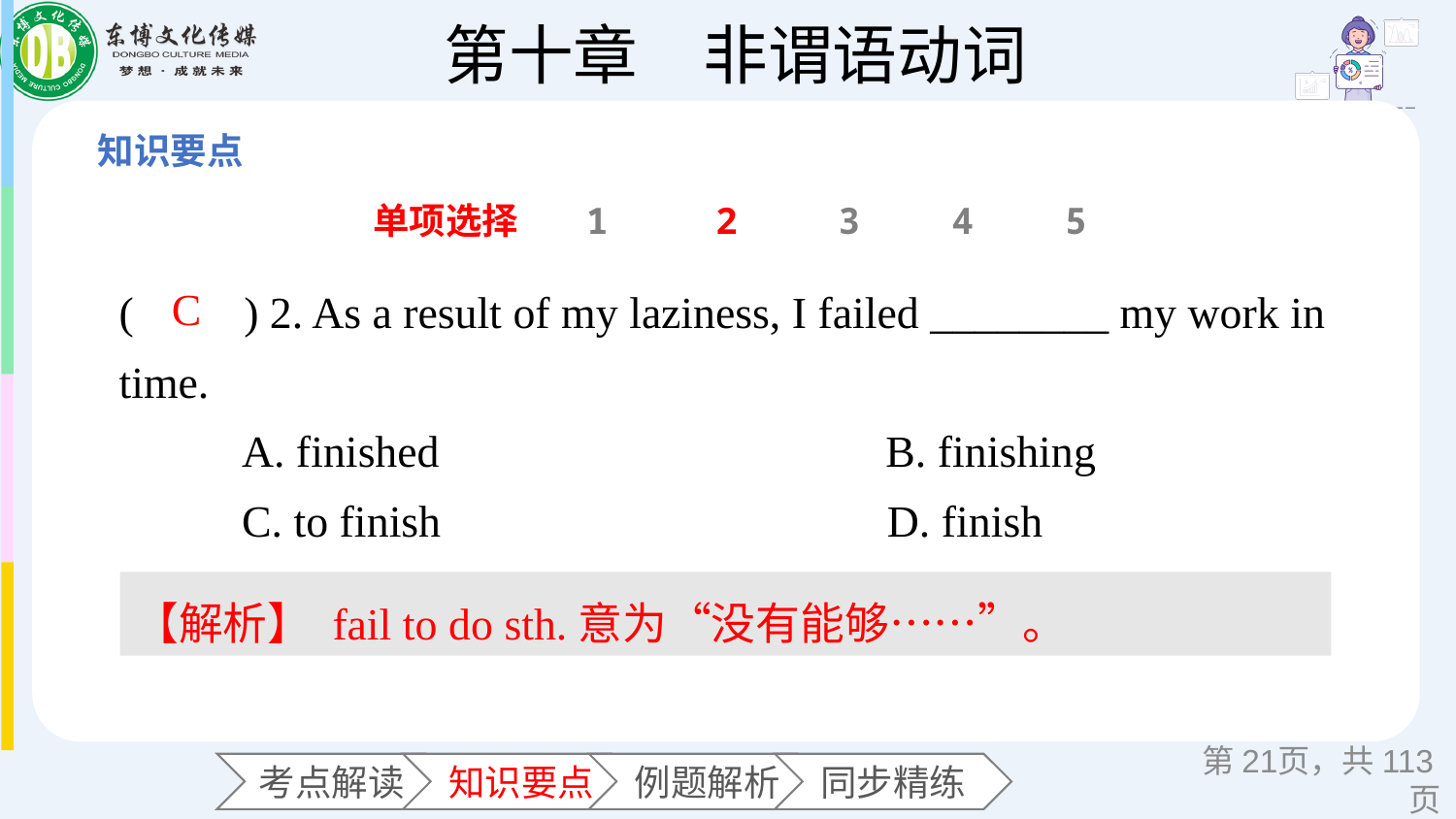

单项选择
1
2
3
4
5
(　　) 2. As a result of my laziness, I failed ________ my work in time.
           A. finished                                        B. finishing
           C. to finish                                        D. finish
C
【解析】 fail to do sth.意为“没有能够……”。
第21页，共113页